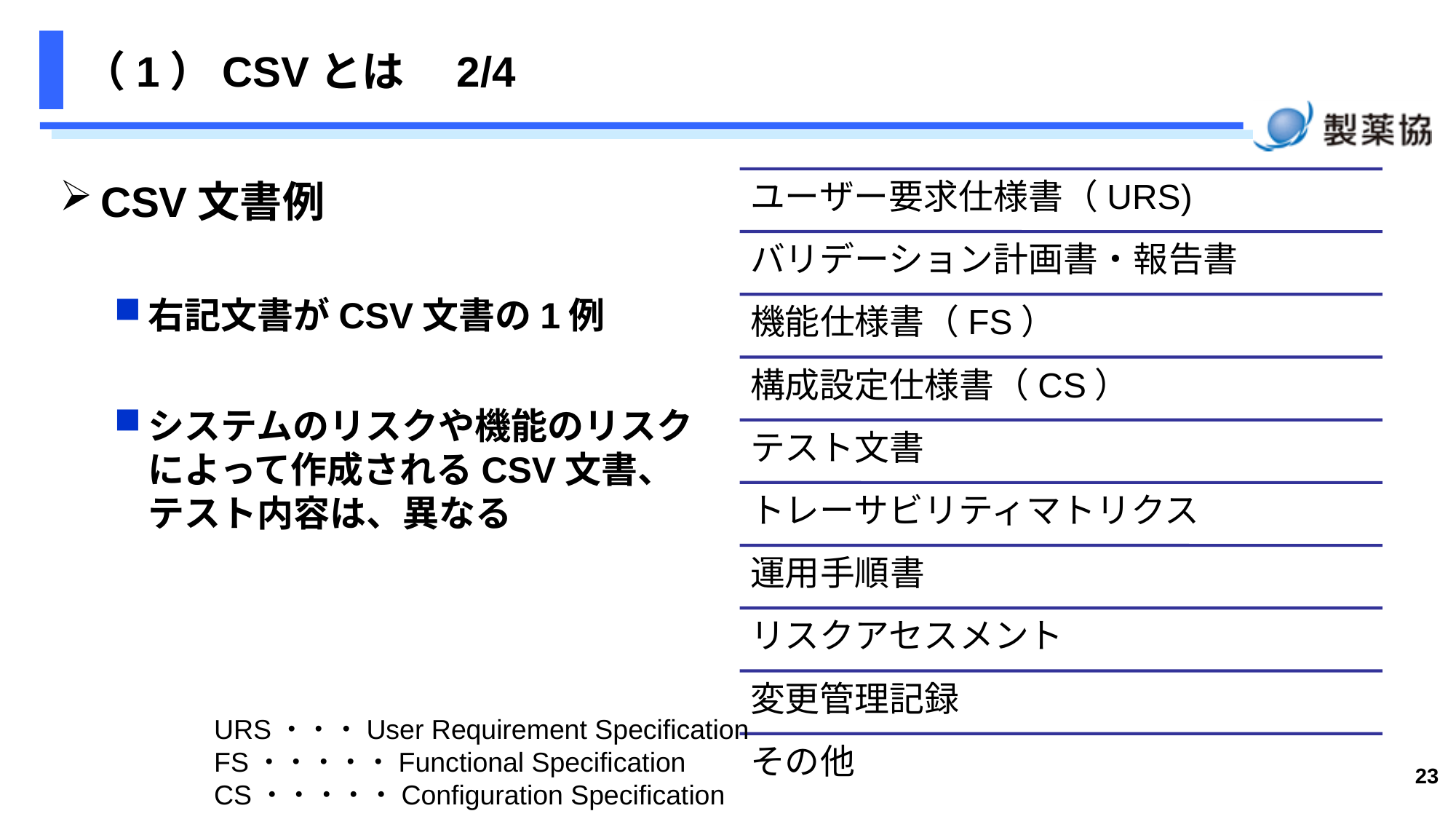

# （1）CSVとは　2/4
ユーザー要求仕様書（URS)
バリデーション計画書・報告書
機能仕様書（FS）
構成設定仕様書（CS）
テスト文書
トレーサビリティマトリクス
運用手順書
リスクアセスメント
変更管理記録
その他
CSV文書例

右記文書がCSV文書の1例

システムのリスクや機能のリスクによって作成されるCSV文書、テスト内容は、異なる
URS・・・User Requirement Specification
FS・・・・・Functional Specification
CS・・・・・Configuration Specification
23